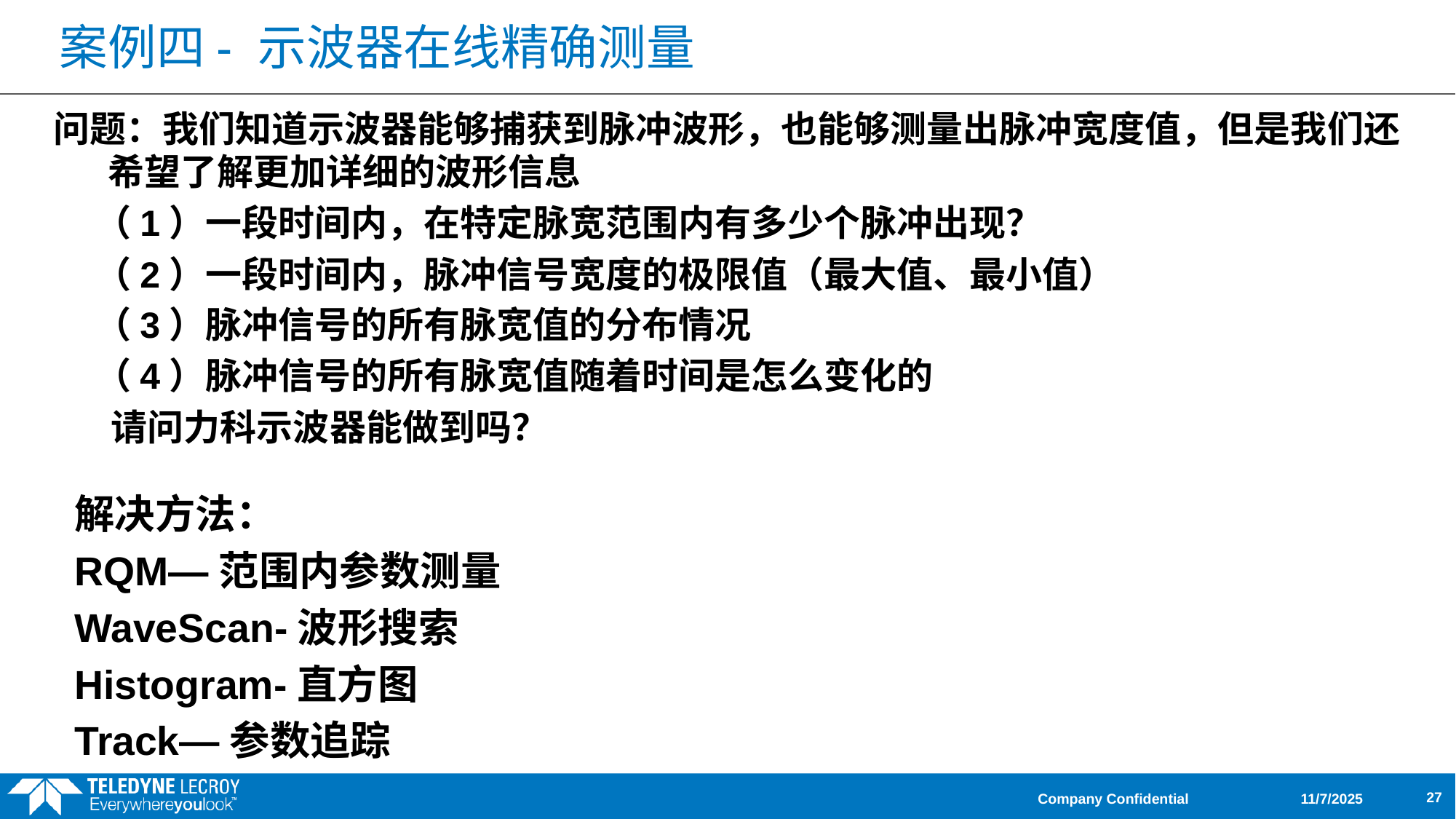

# 案例四- 示波器在线精确测量
问题：我们知道示波器能够捕获到脉冲波形，也能够测量出脉冲宽度值，但是我们还希望了解更加详细的波形信息
    （1）一段时间内，在特定脉宽范围内有多少个脉冲出现？
    （2）一段时间内，脉冲信号宽度的极限值（最大值、最小值）
    （3）脉冲信号的所有脉宽值的分布情况
    （4）脉冲信号的所有脉宽值随着时间是怎么变化的
      请问力科示波器能做到吗？

解决方法：
RQM—范围内参数测量
WaveScan-波形搜索
Histogram-直方图
Track—参数追踪
11/7/2025
Company Confidential
27